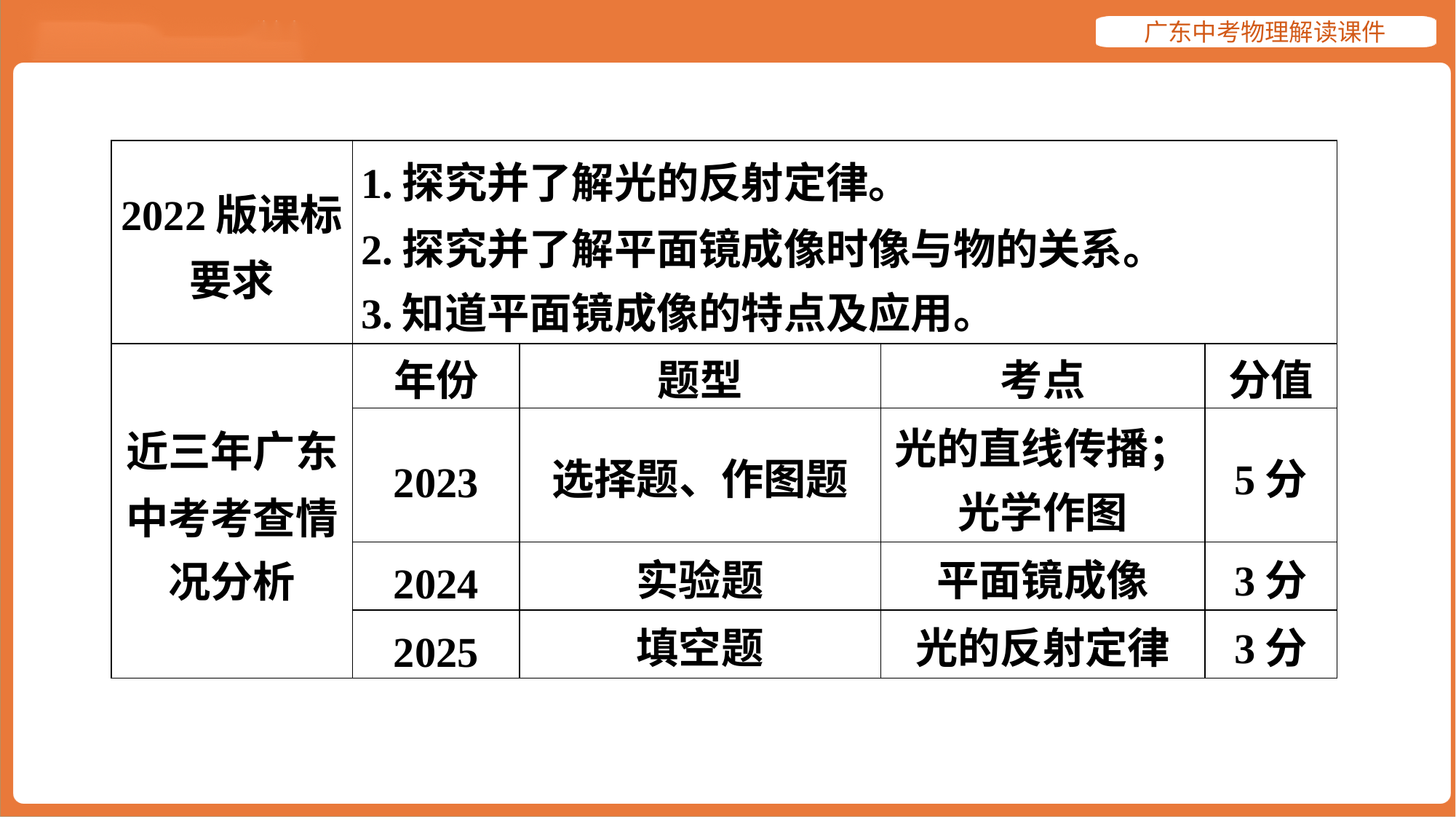

| 2022版课标 要求 | 1.探究并了解光的反射定律。 2.探究并了解平面镜成像时像与物的关系。 3.知道平面镜成像的特点及应用。 |  |  |  |
| --- | --- | --- | --- | --- |
| 近三年广东 中考考查情 况分析 | 年份 | 题型 | 考点 | 分值 |
|  | 2023 | 选择题、作图题 | 光的直线传播； 光学作图 | 5分 |
|  | 2024 | 实验题 | 平面镜成像 | 3分 |
|  | 2025 | 填空题 | 光的反射定律 | 3分 |